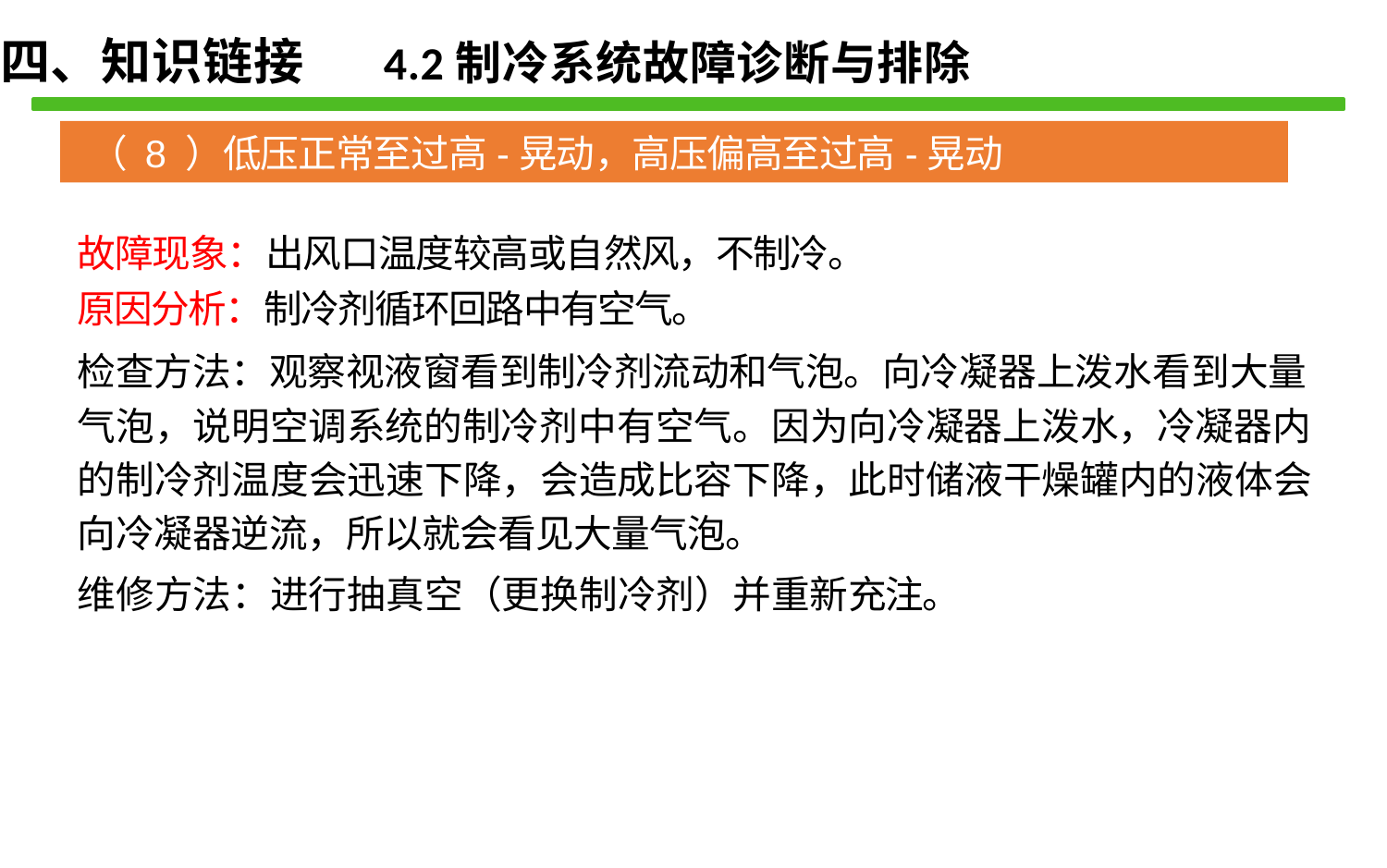

四、知识链接     4.2制冷系统故障诊断与排除

（ 8 ）低压正常至过高-晃动，高压偏高至过高-晃动

故障现象：出风口温度较高或自然风，不制冷。
原因分析：制冷剂循环回路中有空气。
检查方法：观察视液窗看到制冷剂流动和气泡。向冷凝器上泼水看到大量气泡，说明空调系统的制冷剂中有空气。因为向冷凝器上泼水，冷凝器内的制冷剂温度会迅速下降，会造成比容下降，此时储液干燥罐内的液体会向冷凝器逆流，所以就会看见大量气泡。
维修方法：进行抽真空（更换制冷剂）并重新充注。